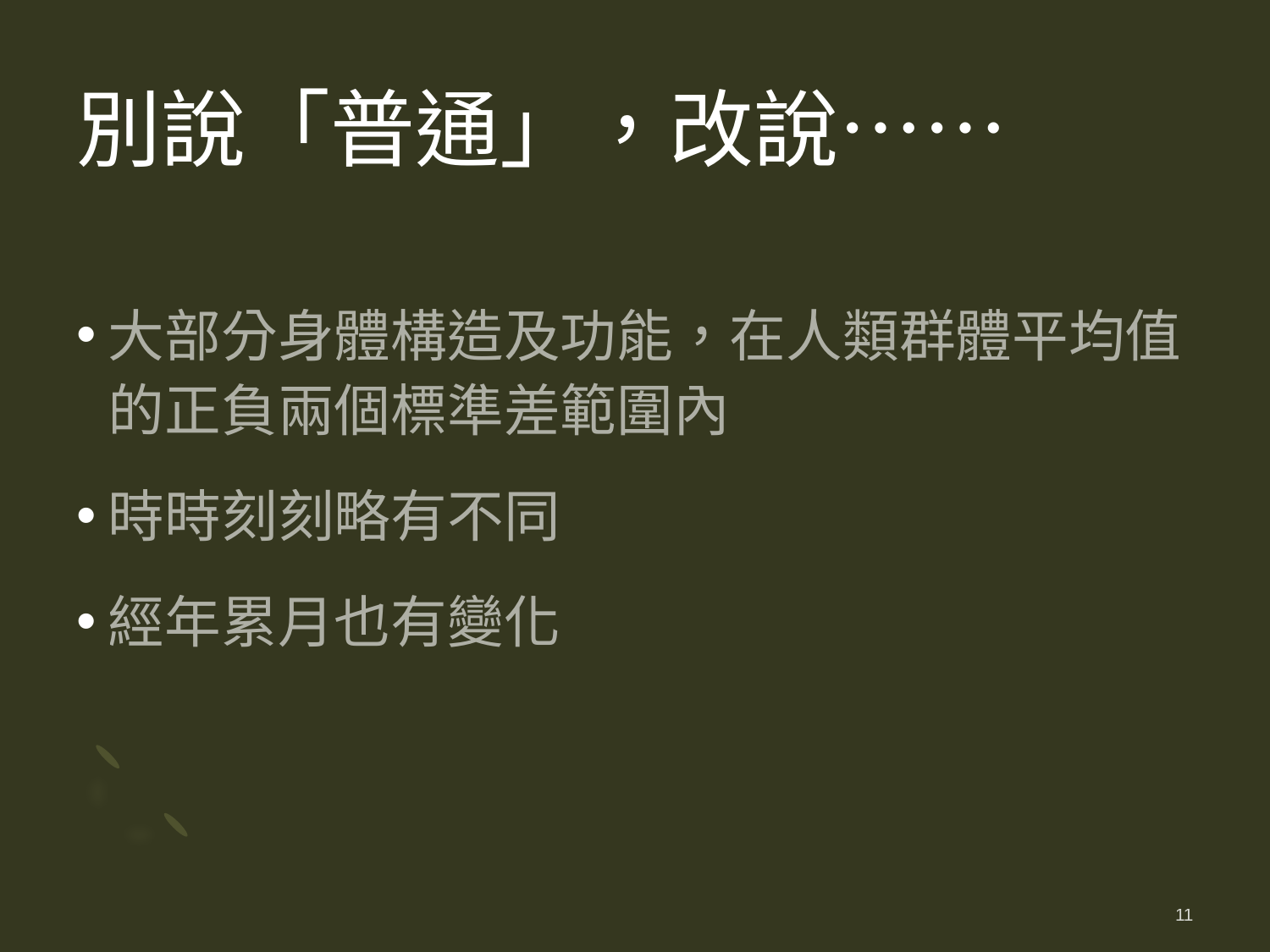

# 別說「普通」，改說……
大部分身體構造及功能，在人類群體平均值的正負兩個標準差範圍內
時時刻刻略有不同
經年累月也有變化
11